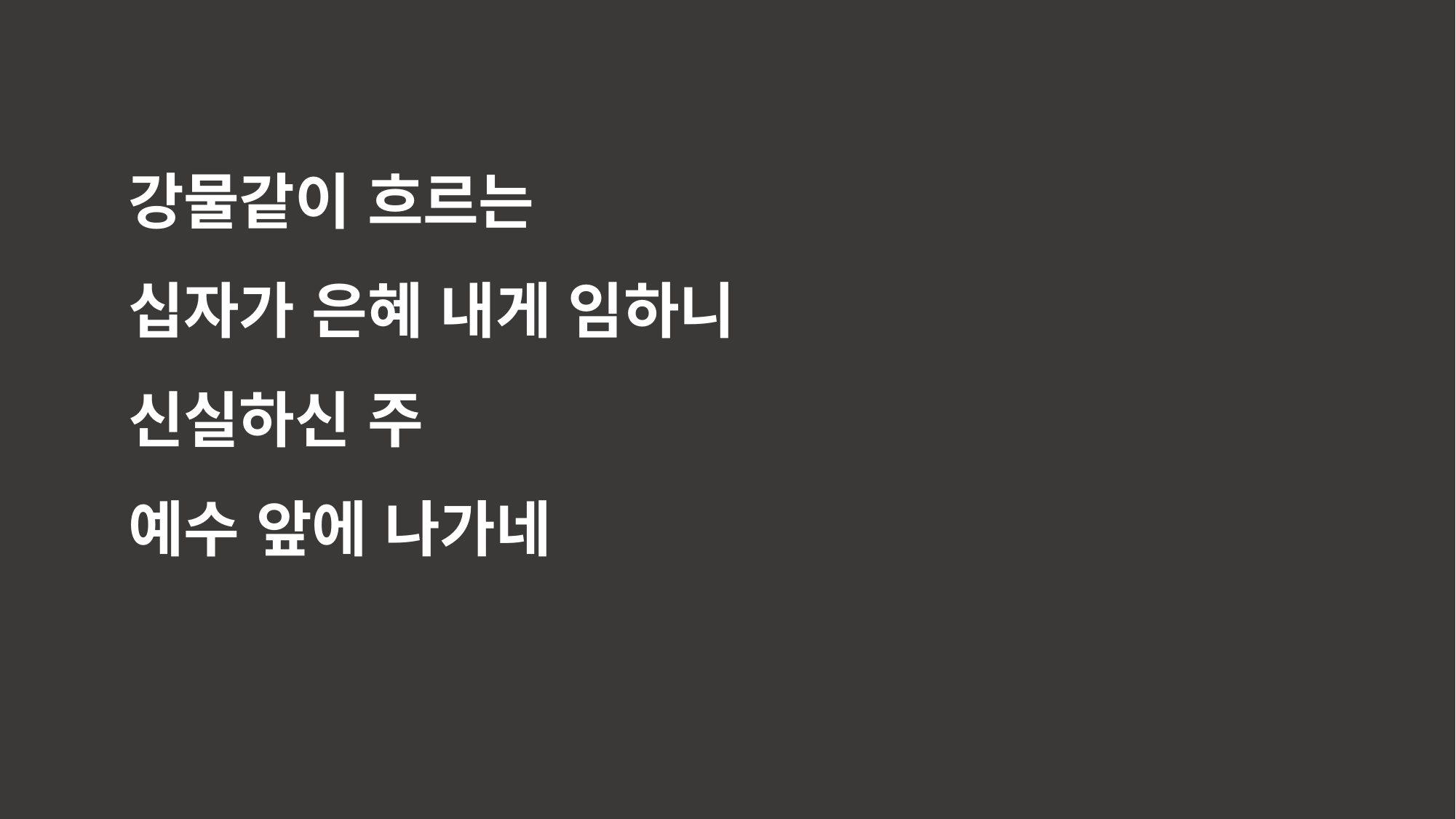

강물같이 흐르는
십자가 은혜 내게 임하니
신실하신 주
예수 앞에 나가네